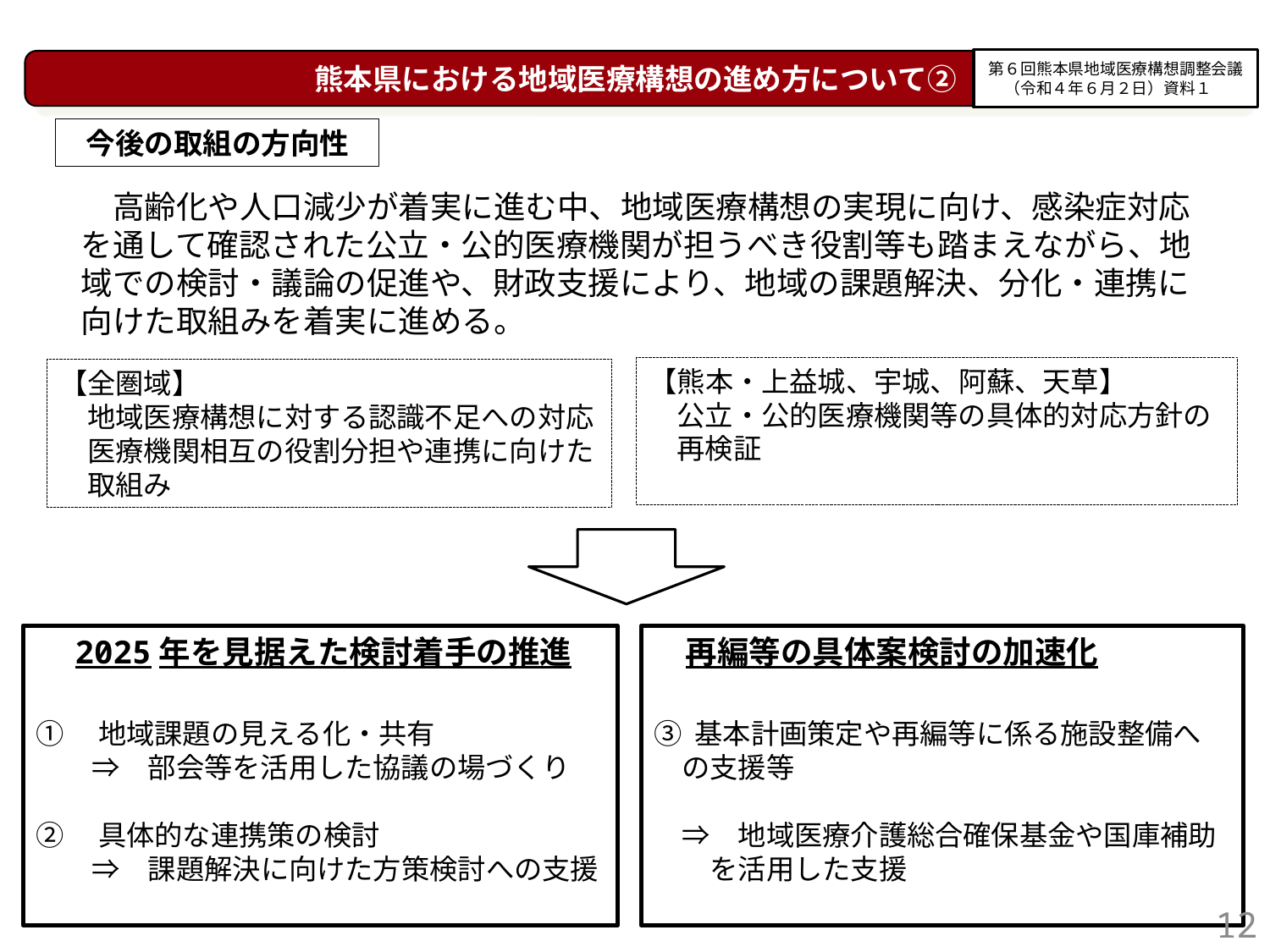

第６回熊本県地域医療構想調整会議
（令和４年６月２日）資料１
熊本県における地域医療構想の進め方について②
今後の取組の方向性
　高齢化や人口減少が着実に進む中、地域医療構想の実現に向け、感染症対応を通して確認された公立・公的医療機関が担うべき役割等も踏まえながら、地域での検討・議論の促進や、財政支援により、地域の課題解決、分化・連携に向けた取組みを着実に進める。
【熊本・上益城、宇城、阿蘇、天草】
　公立・公的医療機関等の具体的対応方針の
　再検証

【全圏域】
　地域医療構想に対する認識不足への対応
　医療機関相互の役割分担や連携に向けた
　取組み

　再編等の具体案検討の加速化

③ 基本計画策定や再編等に係る施設整備へ
　の支援等

　⇒　地域医療介護総合確保基金や国庫補助
　　を活用した支援

　2025年を見据えた検討着手の推進

①　地域課題の見える化・共有
　　⇒　部会等を活用した協議の場づくり

②　具体的な連携策の検討
　　⇒　課題解決に向けた方策検討への支援

12